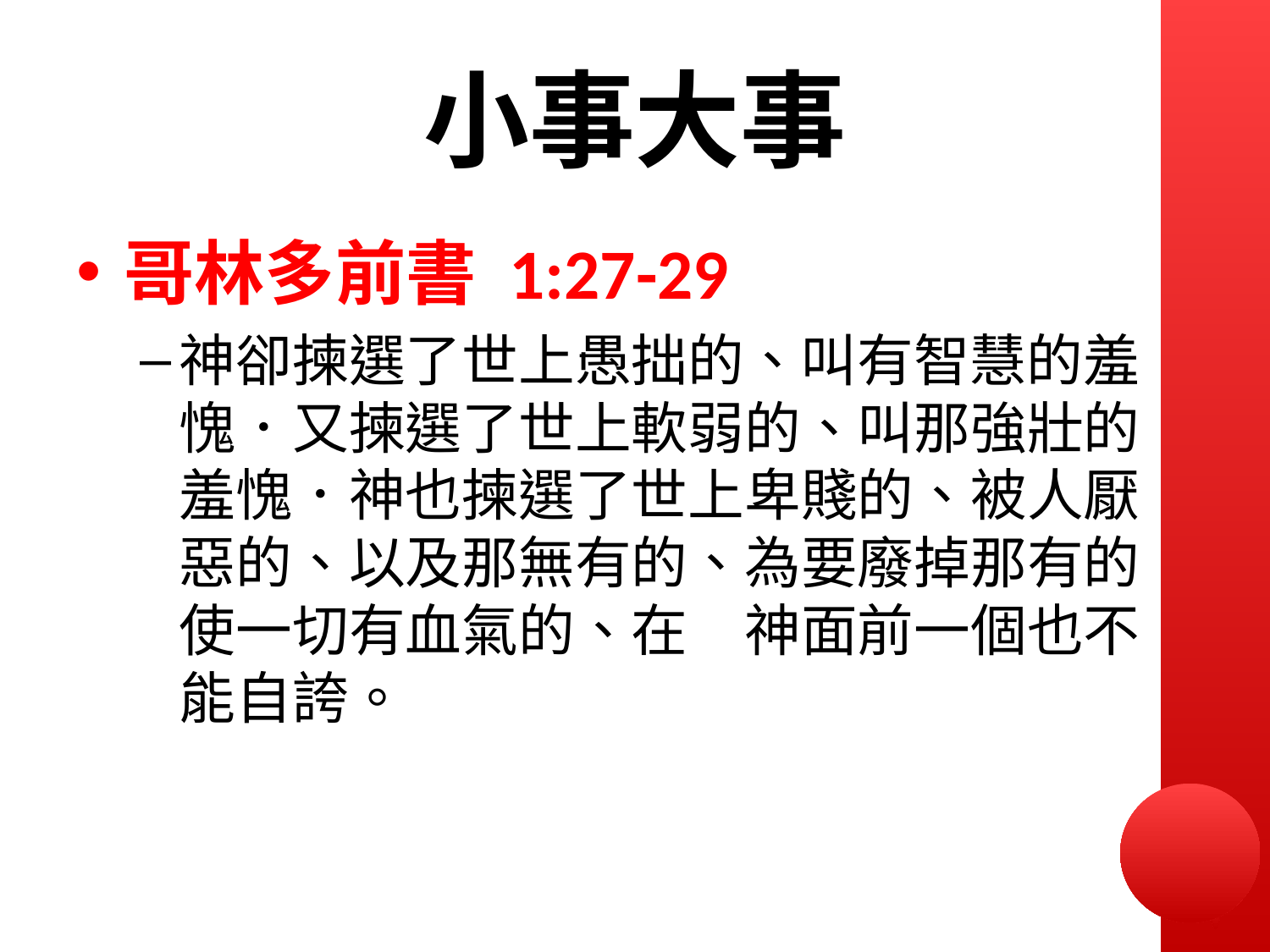

# 小事大事
哥林多前書 1:27-29
神卻揀選了世上愚拙的、叫有智慧的羞愧．又揀選了世上軟弱的、叫那強壯的羞愧．神也揀選了世上卑賤的、被人厭惡的、以及那無有的、為要廢掉那有的．使一切有血氣的、在　神面前一個也不能自誇。